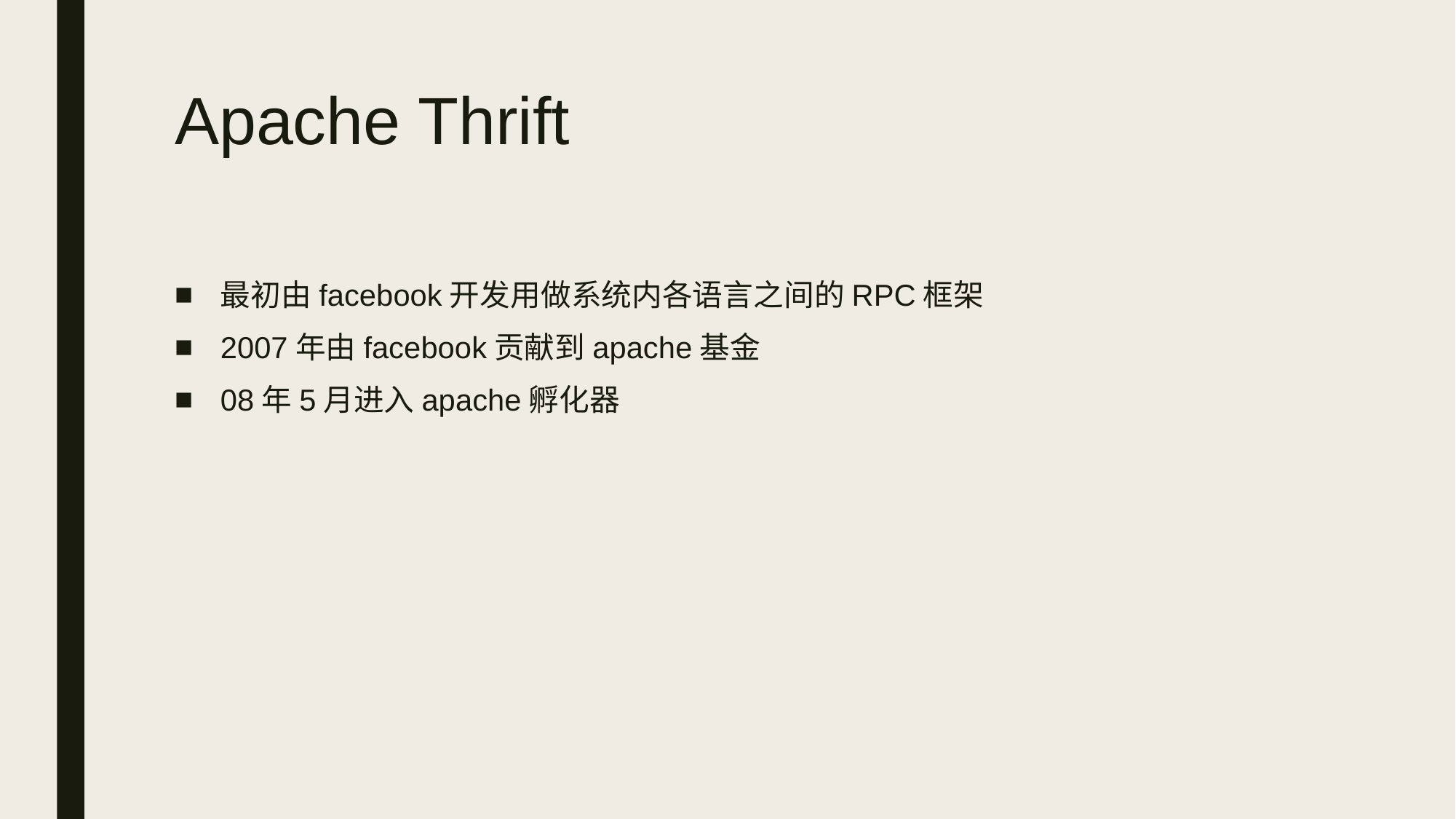

# Apache Thrift
最初由facebook开发用做系统内各语言之间的RPC框架
2007年由facebook贡献到apache基金
08年5月进入apache孵化器